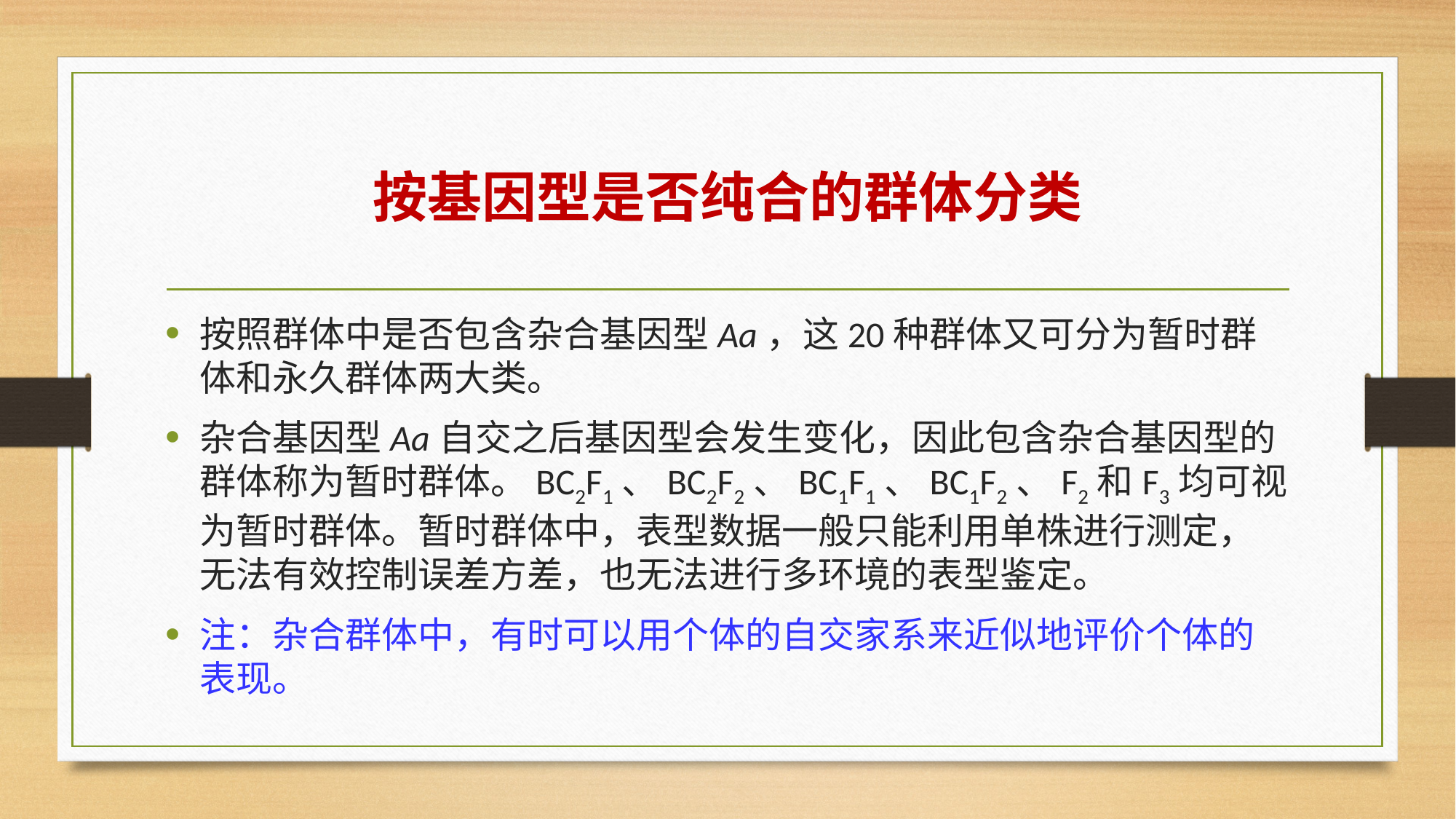

# 按基因型是否纯合的群体分类
按照群体中是否包含杂合基因型Aa，这20种群体又可分为暂时群体和永久群体两大类。
杂合基因型Aa自交之后基因型会发生变化，因此包含杂合基因型的群体称为暂时群体。BC2F1、BC2F2、BC1F1、BC1F2、F2和F3均可视为暂时群体。暂时群体中，表型数据一般只能利用单株进行测定， 无法有效控制误差方差，也无法进行多环境的表型鉴定。
注：杂合群体中，有时可以用个体的自交家系来近似地评价个体的表现。